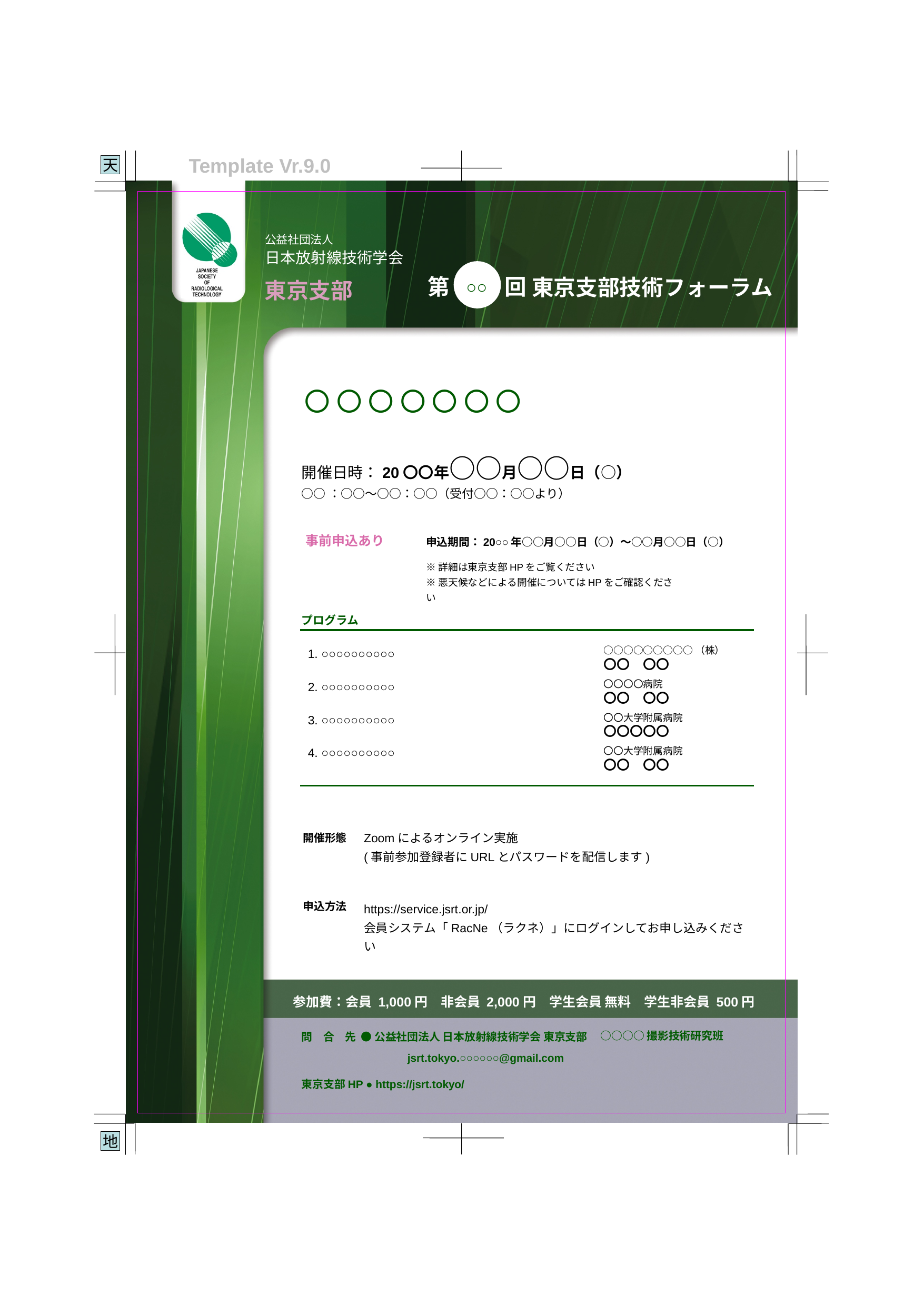

○○
○○○○○○○
開催日時：20〇〇年○○月○○日（○）
○○：○○〜○○：○○（受付○○：○○より）
事前申込あり
申込期間：20○○年○○月○○日（○）〜○○月○○日（○）
※詳細は東京支部HPをご覧ください
※悪天候などによる開催についてはHPをご確認ください

プログラム
1. ○○○○○○○○○○

2. ○○○○○○○○○○

3. ○○○○○○○○○○

4. ○○○○○○○○○○
○○○○○○○○○（株）
〇〇　〇〇
〇〇〇〇病院
〇〇　〇〇
〇〇大学附属病院
〇〇〇〇〇
〇〇大学附属病院
〇〇　〇〇
Zoomによるオンライン実施
(事前参加登録者にURLとパスワードを配信します)

開催形態
https://service.jsrt.or.jp/
会員システム「RacNe（ラクネ）」にログインしてお申し込みください
申込方法
参加費：会員 1,000円　非会員 2,000円　学生会員 無料　学生非会員 500円
○○○○撮影技術研究班
jsrt.tokyo.○○○○○○@gmail.com